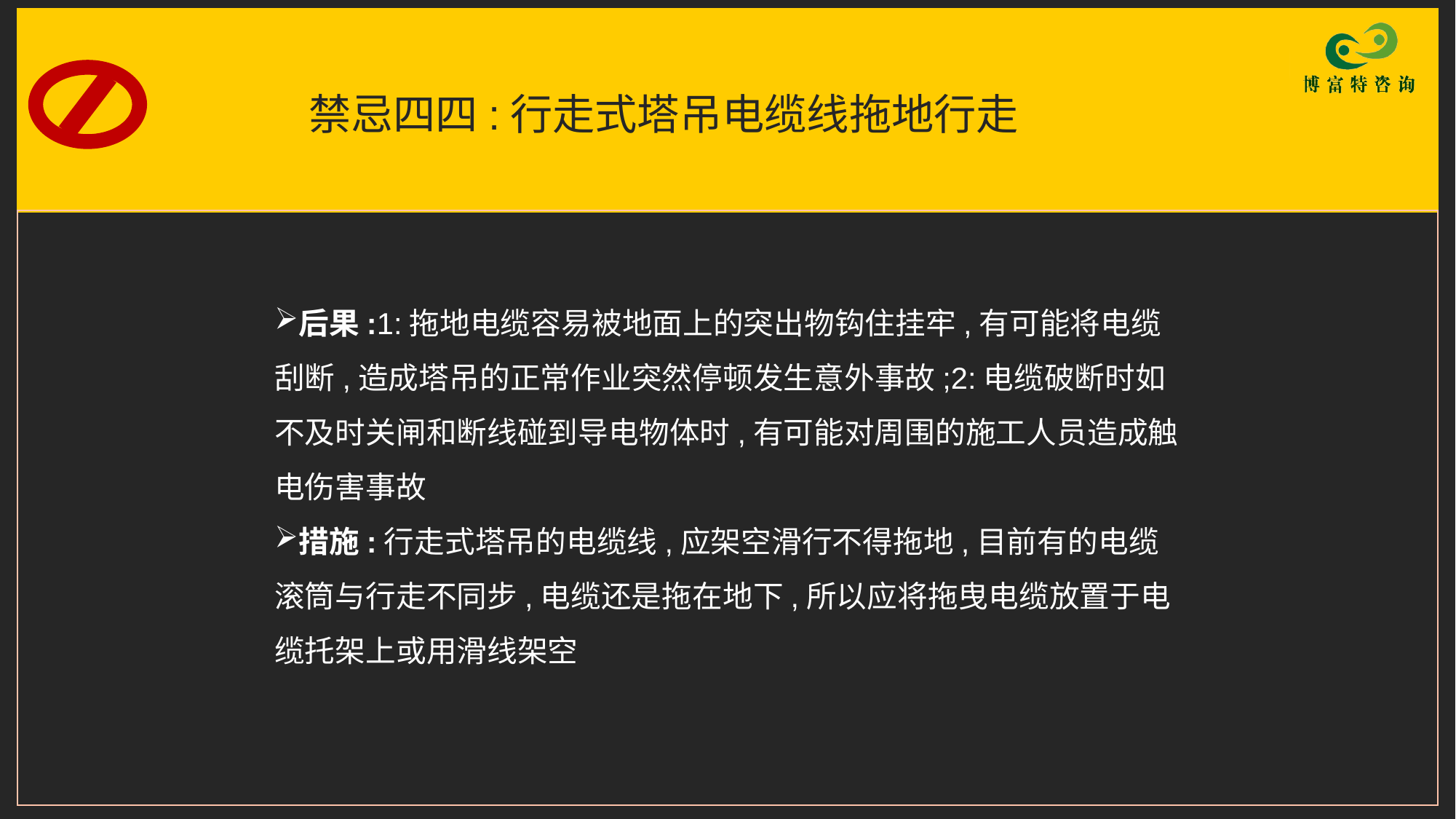

# 禁忌四四:行走式塔吊电缆线拖地行走
后果:1:拖地电缆容易被地面上的突出物钩住挂牢,有可能将电缆刮断,造成塔吊的正常作业突然停顿发生意外事故;2:电缆破断时如不及时关闸和断线碰到导电物体时,有可能对周围的施工人员造成触电伤害事故
措施:行走式塔吊的电缆线,应架空滑行不得拖地,目前有的电缆滚筒与行走不同步,电缆还是拖在地下,所以应将拖曳电缆放置于电缆托架上或用滑线架空